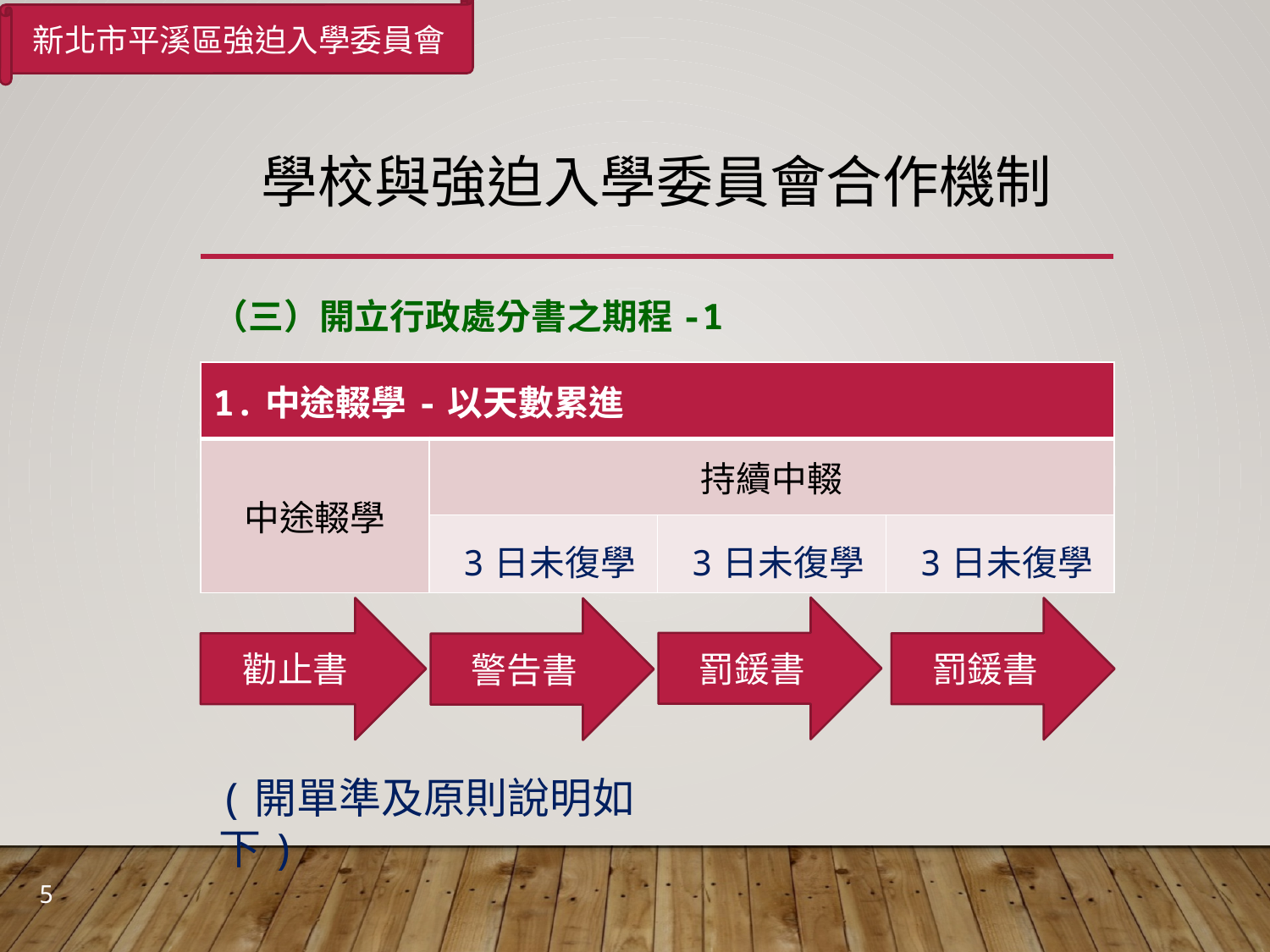

新北市平溪區強迫入學委員會
# 學校與強迫入學委員會合作機制
（三）開立行政處分書之期程-1

| 1.中途輟學-以天數累進 |  |  |  |
| --- | --- | --- | --- |
| 中途輟學 | 持續中輟 |  |  |
|  | 3日未復學 | 3日未復學 | 3日未復學 |
罰鍰書
勸止書
罰鍰書
警告書
(開單準及原則說明如下)
5